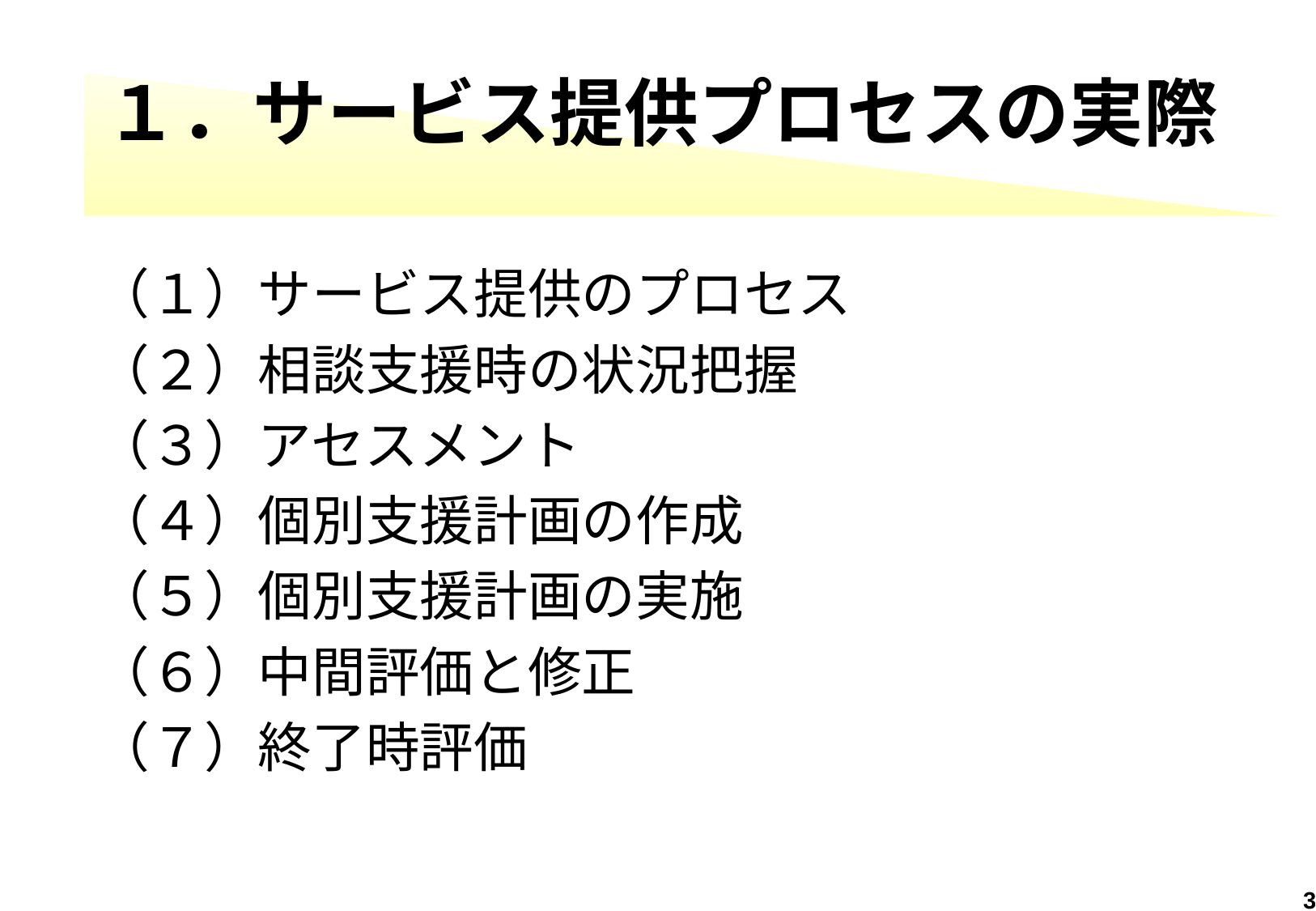

# １．サービス提供プロセスの実際

（１）サービス提供のプロセス
（２）相談支援時の状況把握
（３）アセスメント
（４）個別支援計画の作成
（５）個別支援計画の実施
（６）中間評価と修正
（７）終了時評価

3